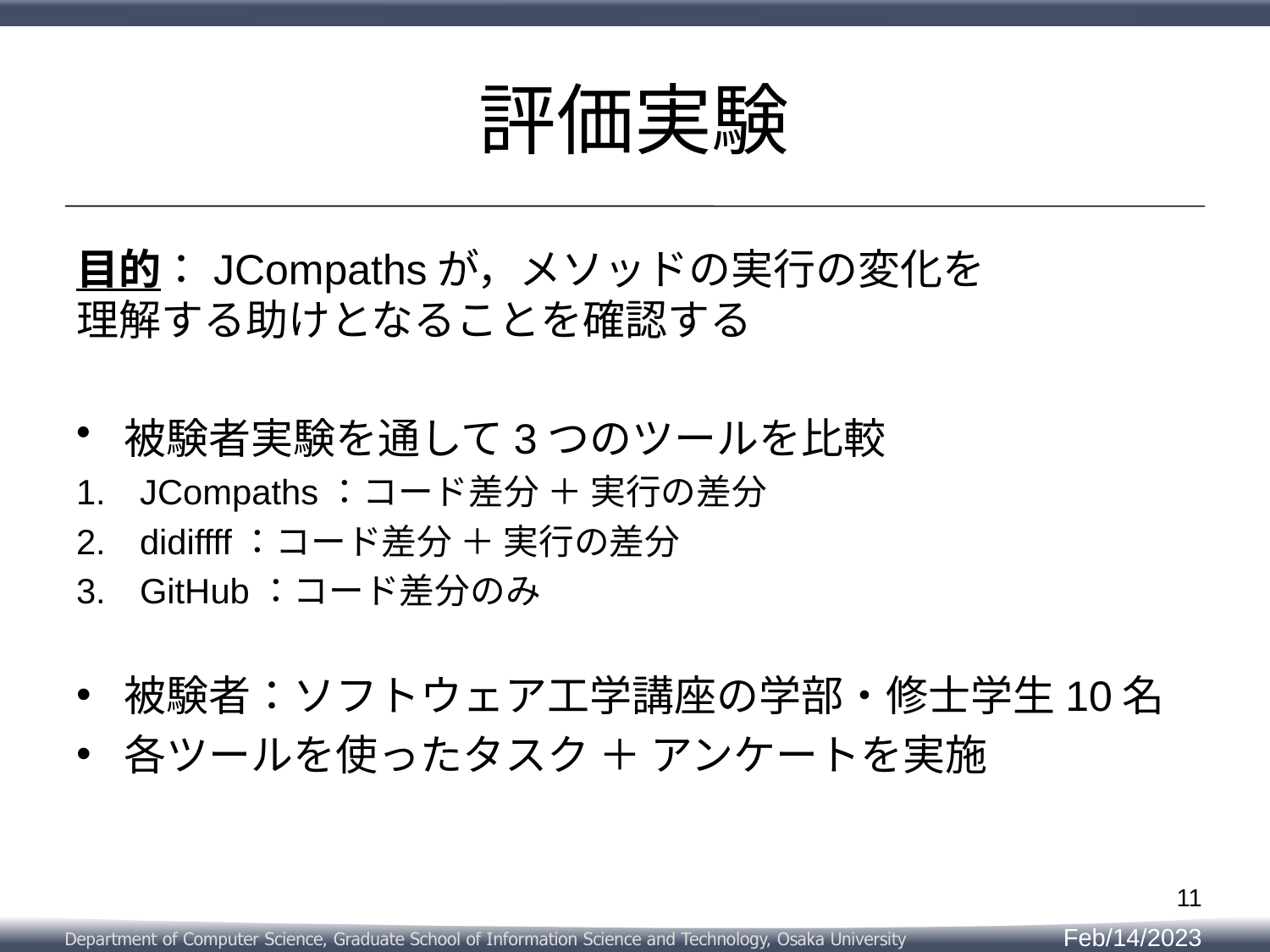

# 評価実験
目的：JCompathsが，メソッドの実行の変化を
理解する助けとなることを確認する

被験者実験を通して3つのツールを比較
JCompaths：コード差分 ＋ 実行の差分
didiffff：コード差分 ＋ 実行の差分
GitHub：コード差分のみ

被験者：ソフトウェア工学講座の学部・修士学生10名
各ツールを使ったタスク ＋ アンケートを実施
11
Feb/14/2023